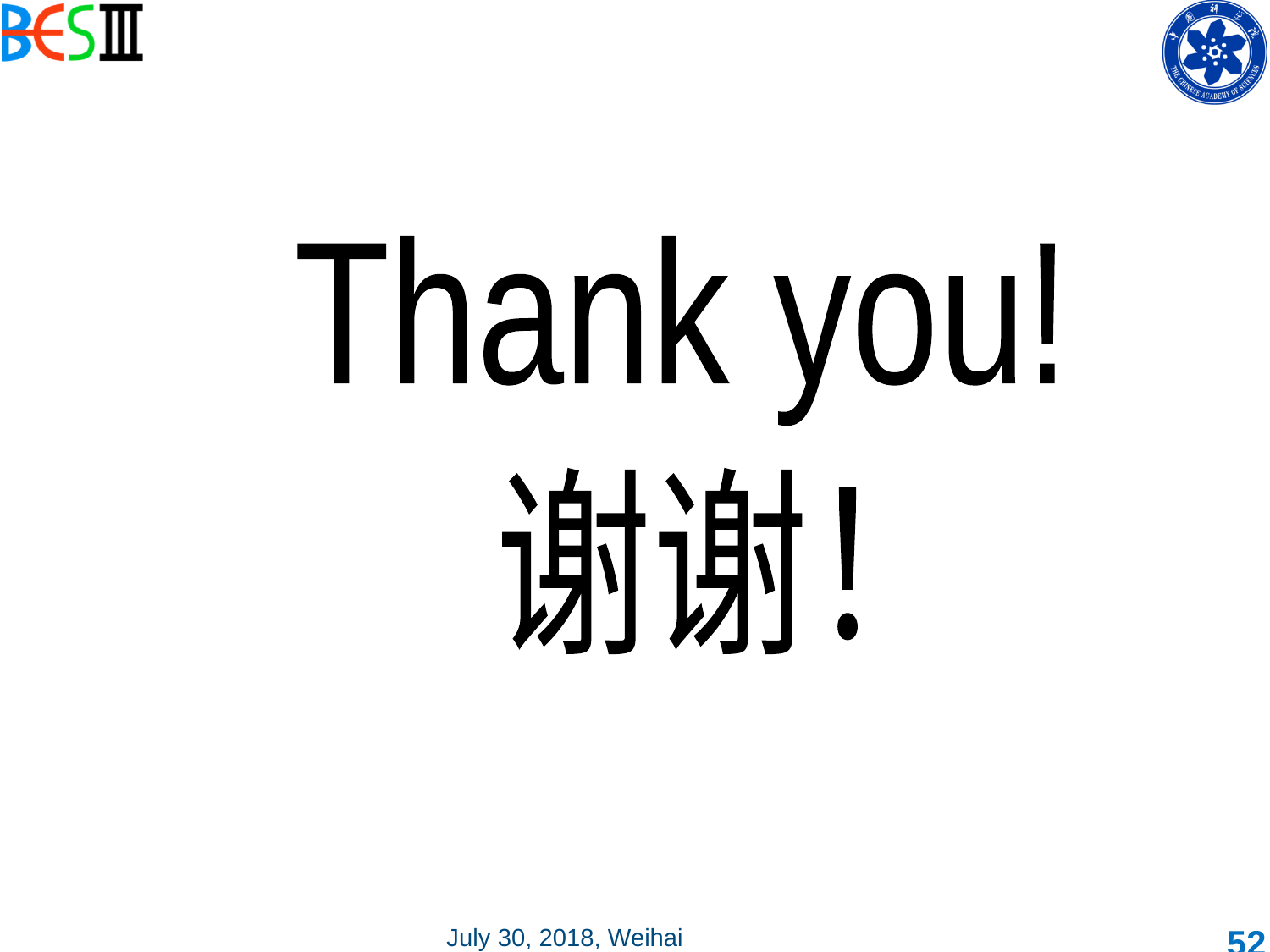

Thank you!
谢谢！
52
July 30, 2018, Weihai